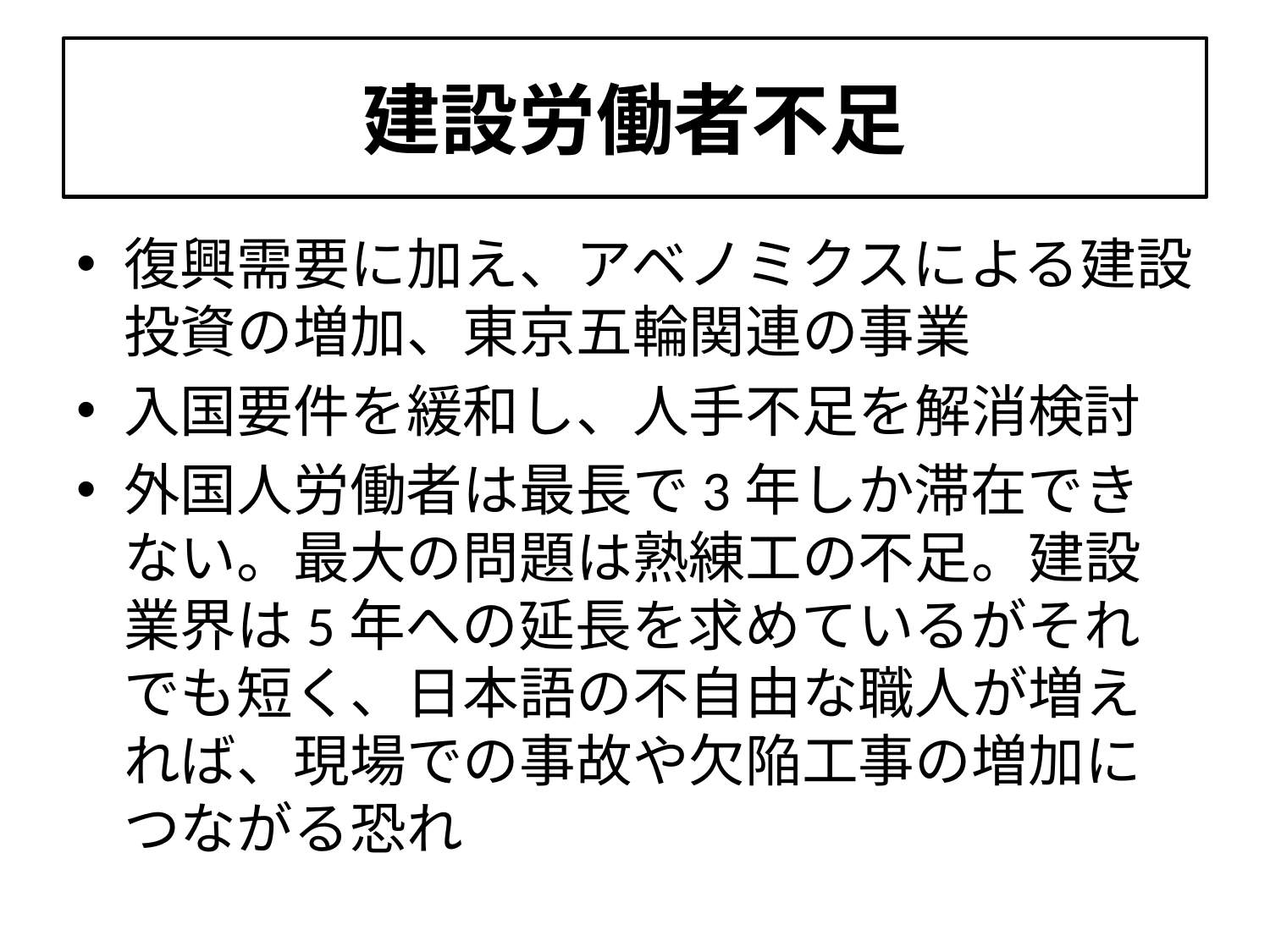

# 建設労働者不足
復興需要に加え、アベノミクスによる建設投資の増加、東京五輪関連の事業
入国要件を緩和し、人手不足を解消検討
外国人労働者は最長で3年しか滞在できない。最大の問題は熟練工の不足。建設業界は5年への延長を求めているがそれでも短く、日本語の不自由な職人が増えれば、現場での事故や欠陥工事の増加につながる恐れ